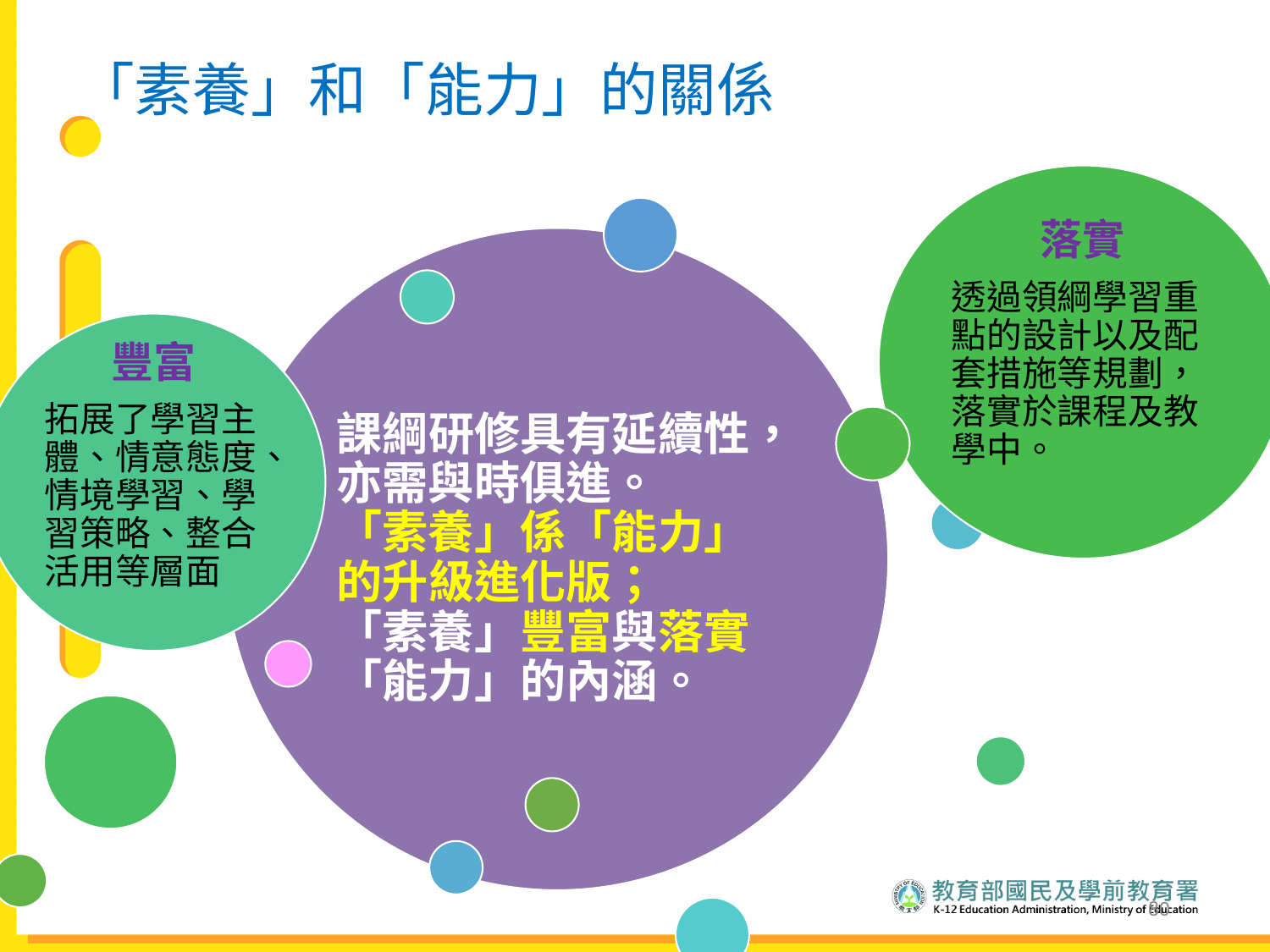

# 「素養」和「能力」的關係
課綱研修具有延續性，亦需與時俱進。
「素養」係「能力」的升級進化版；
「素養」豐富與落實「能力」的內涵。
豐富
拓展了學習主體、情意態度、情境學習、學習策略、整合活用等層面

落實
透過領綱學習重點的設計以及配套措施等規劃，落實於課程及教學中。

80